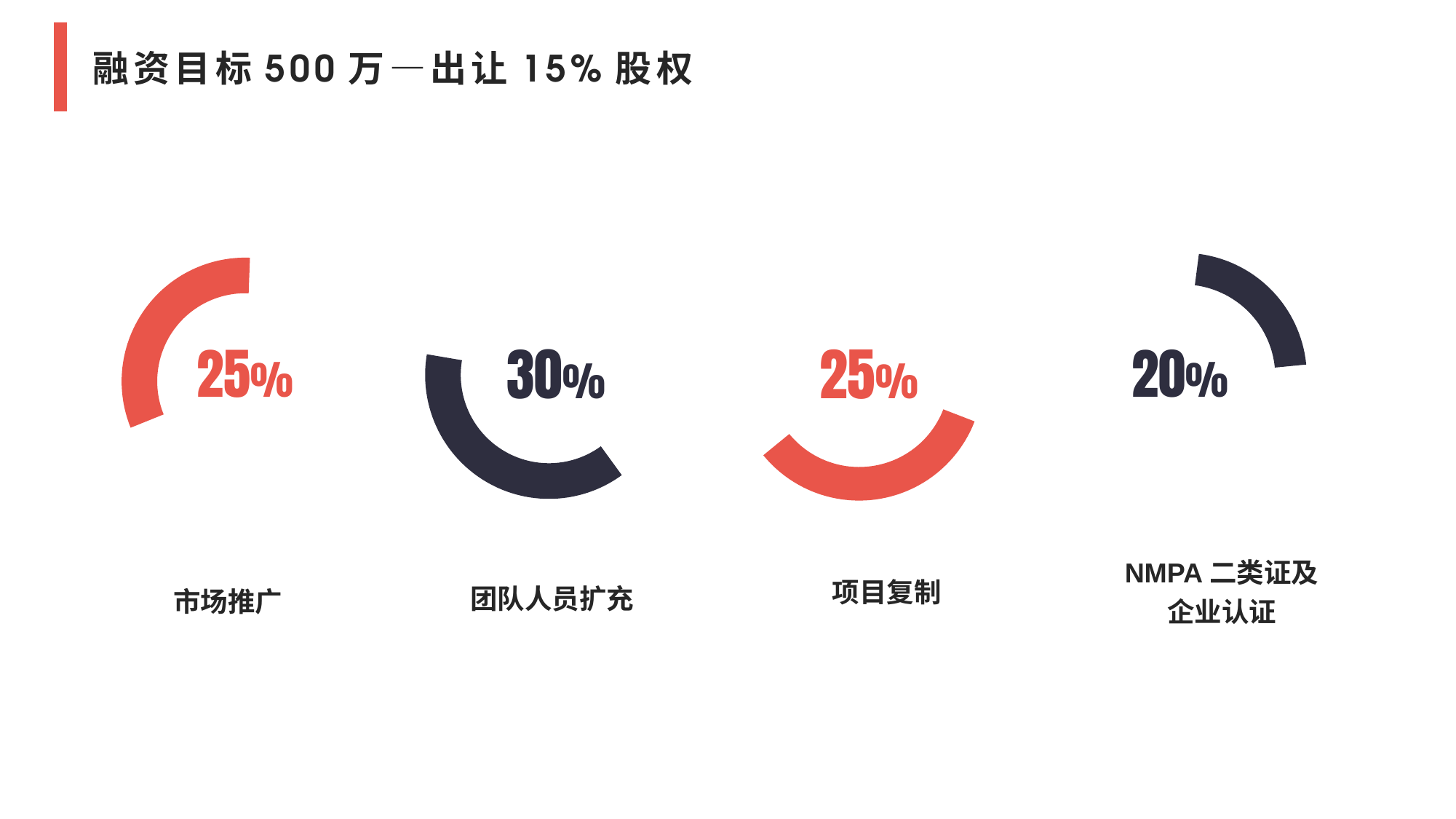

融资目标500万—出让15%股权

25%
30%
25%
20%
NMPA二类证及
企业认证
项目复制
团队人员扩充
市场推广